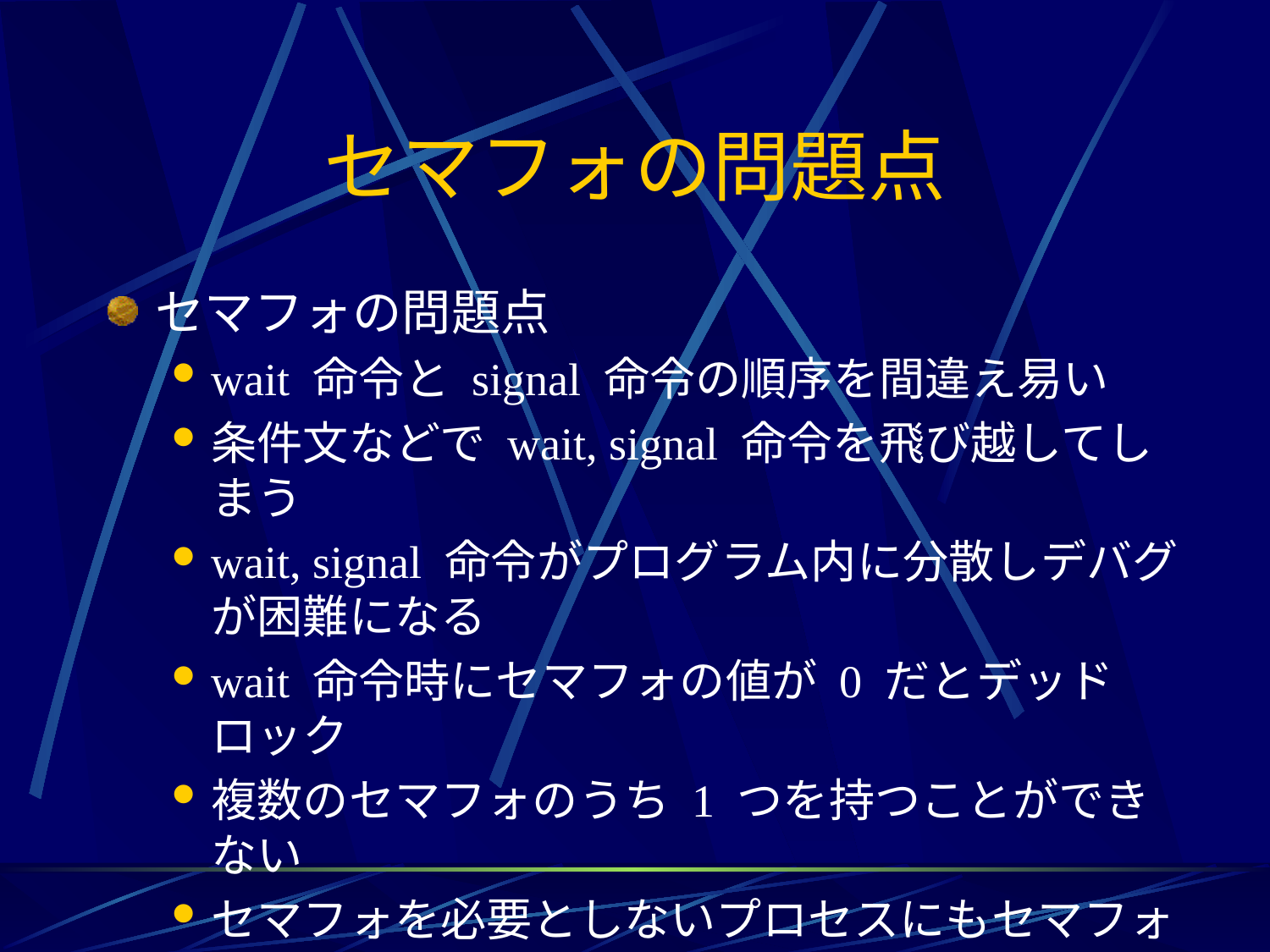

# セマフォの問題点
セマフォの問題点
wait 命令と signal 命令の順序を間違え易い
条件文などで wait, signal 命令を飛び越してしまう
wait, signal 命令がプログラム内に分散しデバグが困難になる
wait 命令時にセマフォの値が 0 だとデッドロック
複数のセマフォのうち 1 つを持つことができない
セマフォを必要としないプロセスにもセマフォが見えてしまう